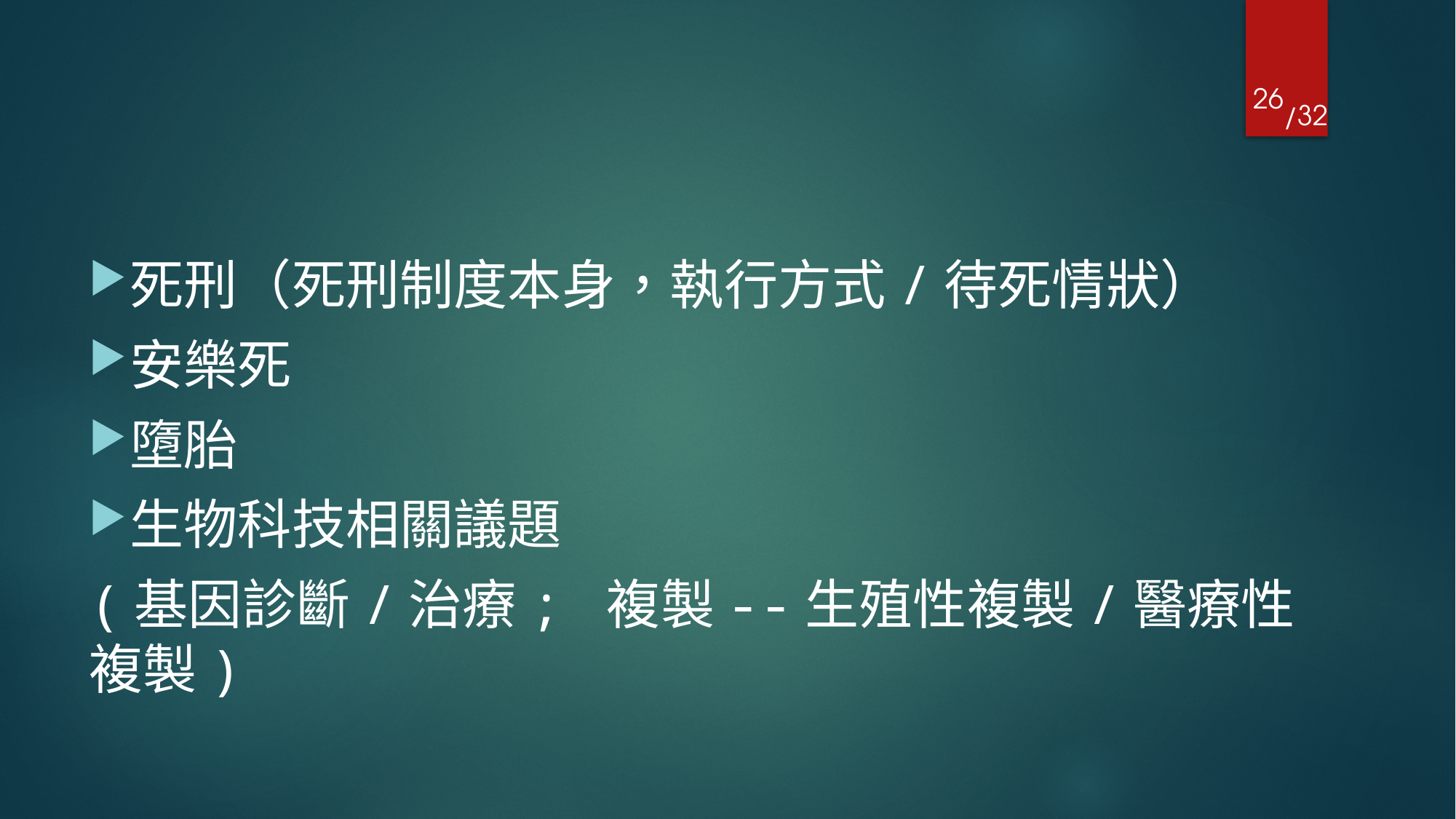

26
#
死刑（死刑制度本身，執行方式/待死情狀）
安樂死
墮胎
生物科技相關議題
(基因診斷/治療; 複製--生殖性複製/醫療性複製)